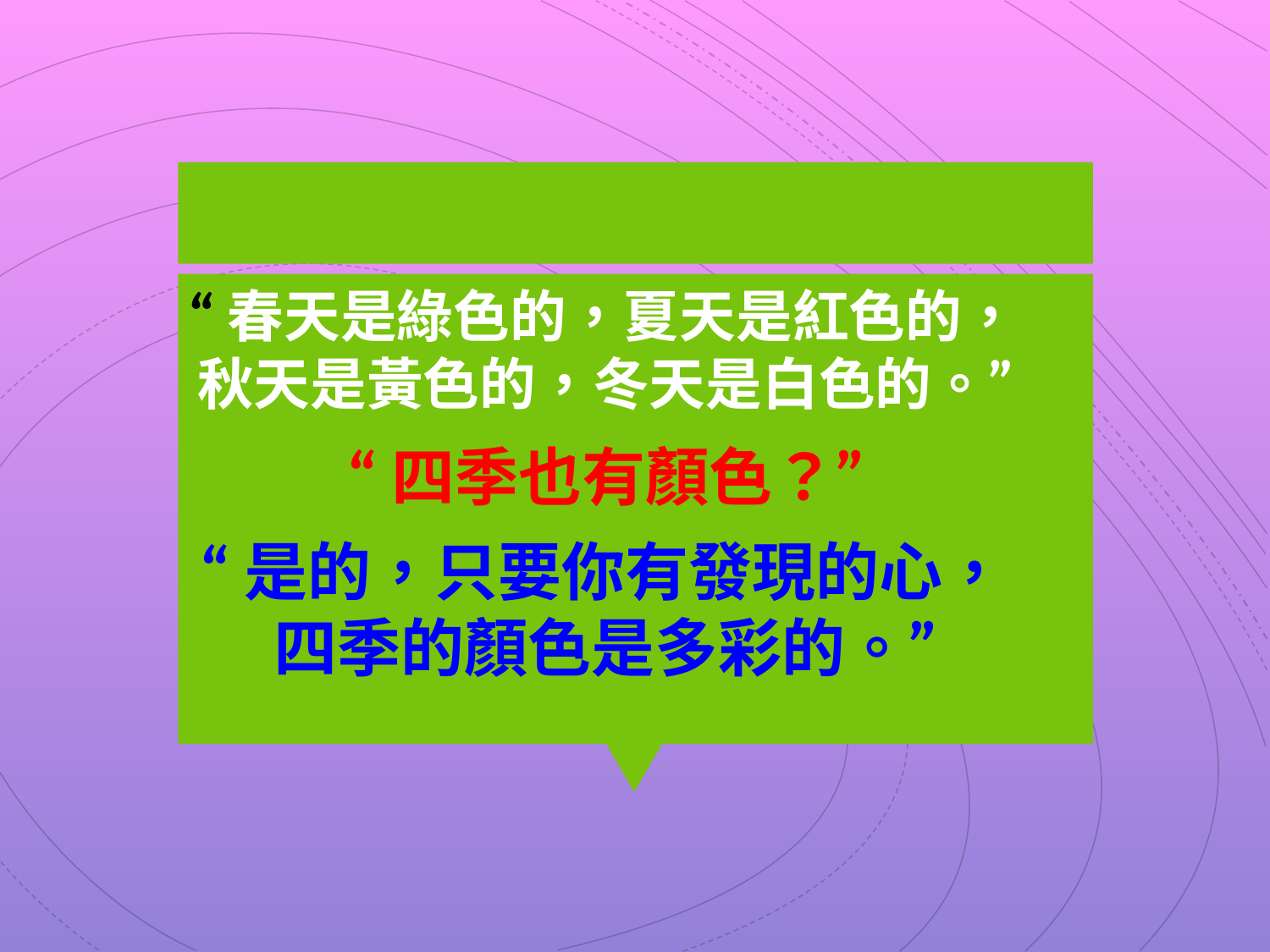

“春天是綠色的，夏天是紅色的，秋天是黃色的，冬天是白色的。”
“四季也有顏色？”
“是的，只要你有發現的心，四季的顏色是多彩的。”